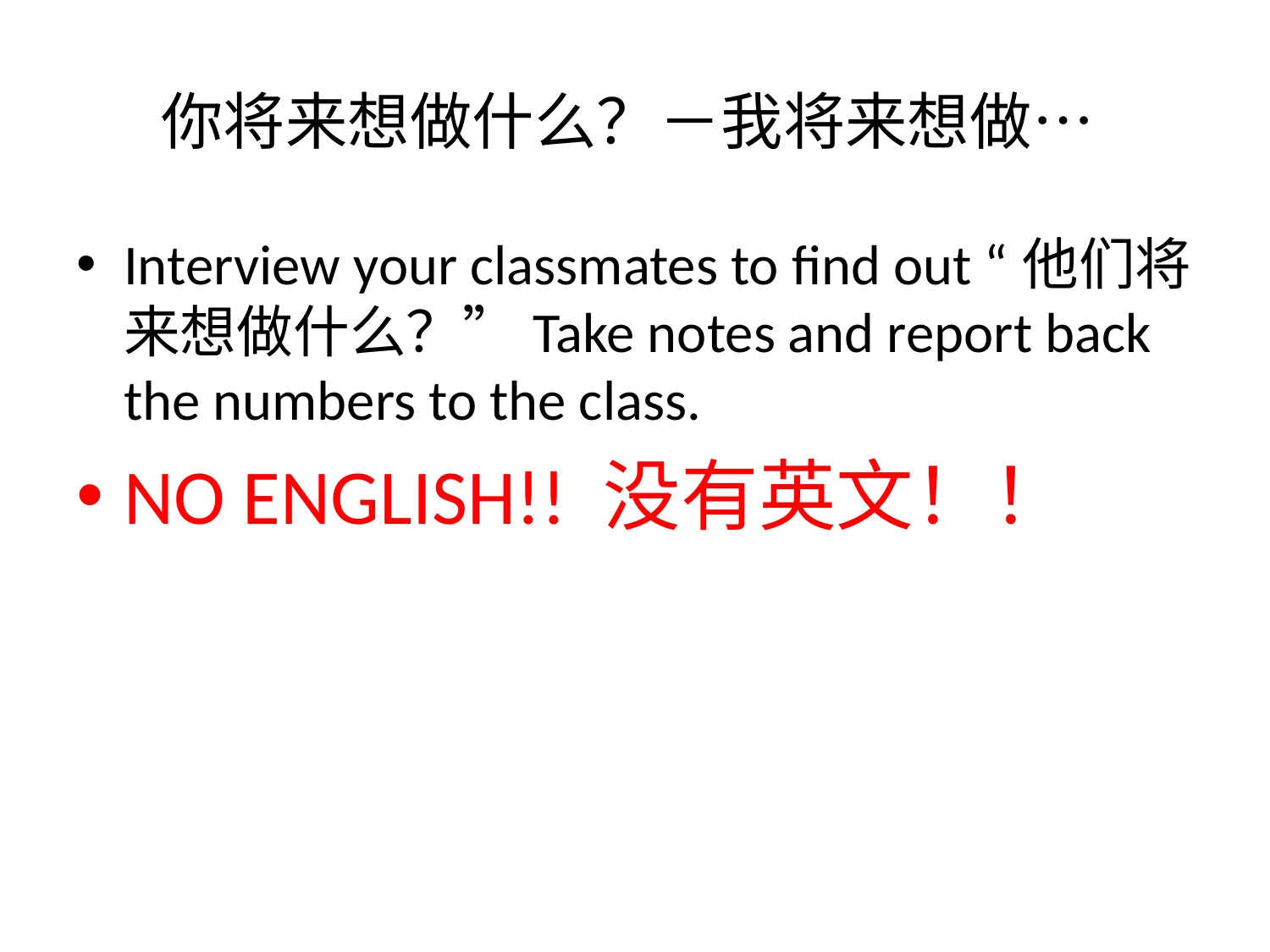

# 你将来想做什么？－我将来想做…
Interview your classmates to find out “他们将来想做什么？”Take notes and report back the numbers to the class.
NO ENGLISH!! 没有英文！！